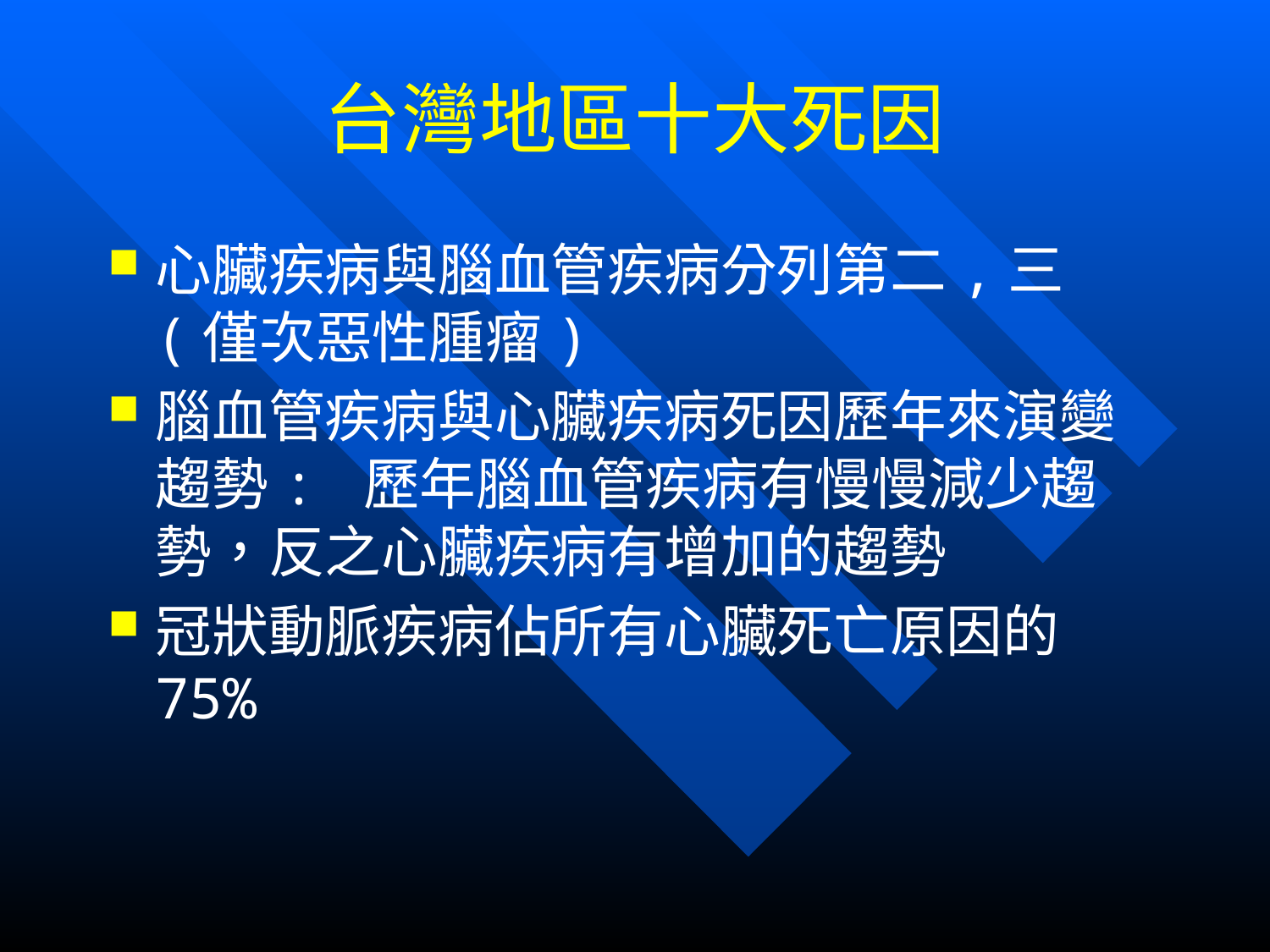

# 台灣地區十大死因
心臟疾病與腦血管疾病分列第二,三 (僅次惡性腫瘤)
腦血管疾病與心臟疾病死因歷年來演變趨勢: 歷年腦血管疾病有慢慢減少趨勢，反之心臟疾病有增加的趨勢
冠狀動脈疾病佔所有心臟死亡原因的75%